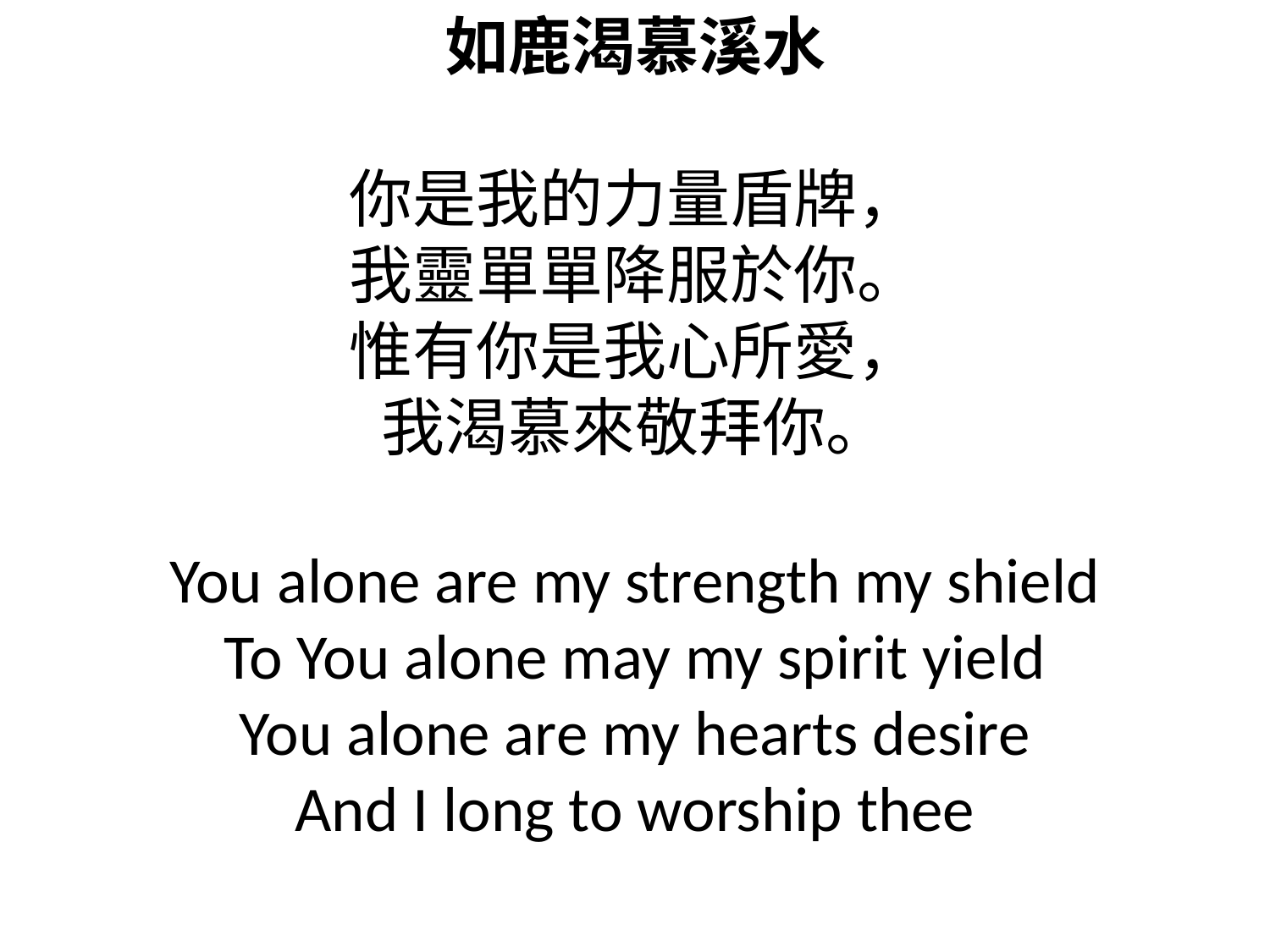

如鹿渴慕溪水

你是我的力量盾牌，
我靈單單降服於你。
惟有你是我心所愛，
我渴慕來敬拜你。

You alone are my strength my shield
To You alone may my spirit yield
You alone are my hearts desire
And I long to worship thee